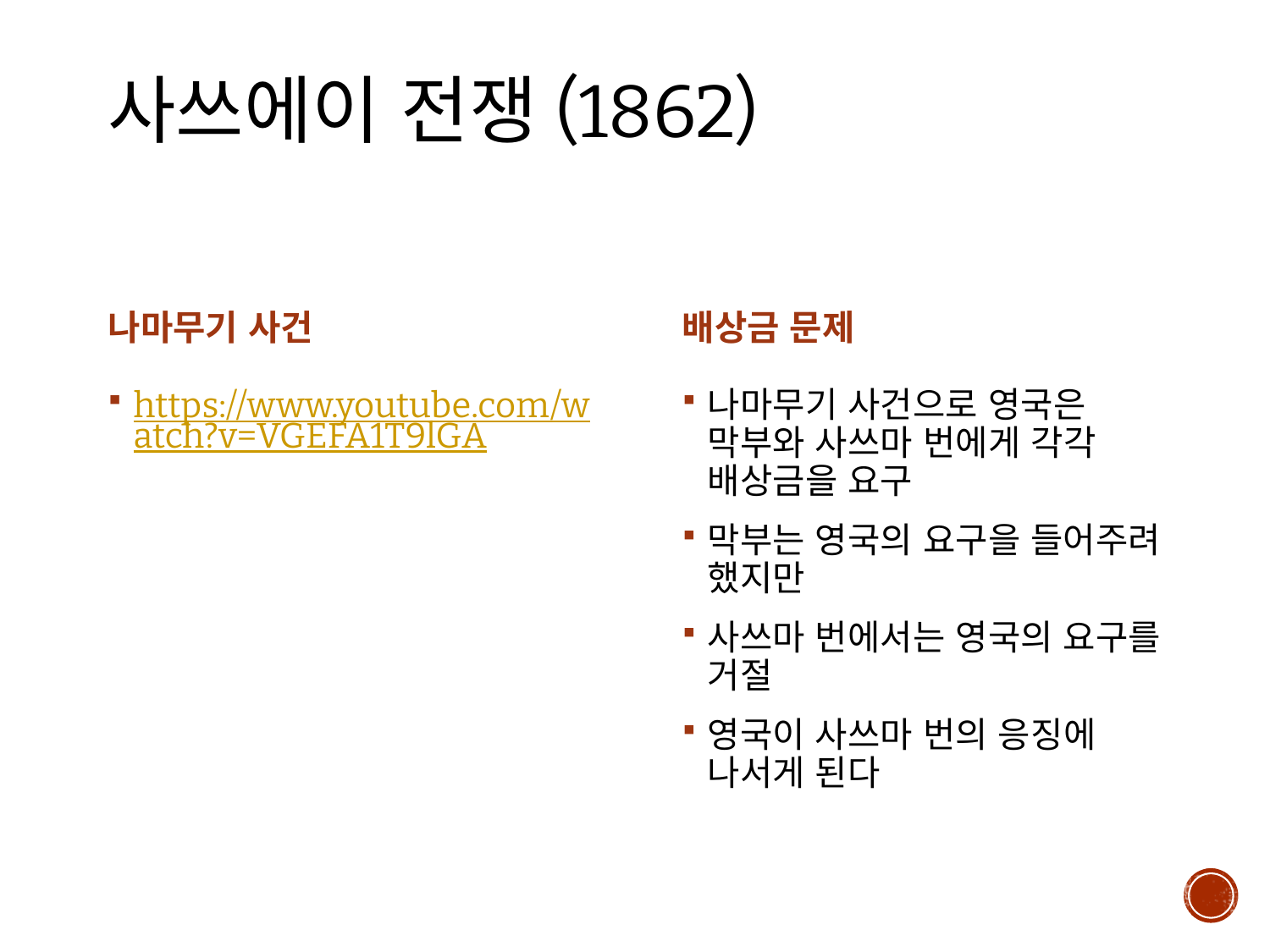

# 사쓰에이 전쟁(1862)
나마무기 사건
배상금 문제
https://www.youtube.com/watch?v=VGEFA1T9lGA

나마무기 사건으로 영국은 막부와 사쓰마 번에게 각각 배상금을 요구
막부는 영국의 요구을 들어주려 했지만
사쓰마 번에서는 영국의 요구를 거절
영국이 사쓰마 번의 응징에 나서게 된다